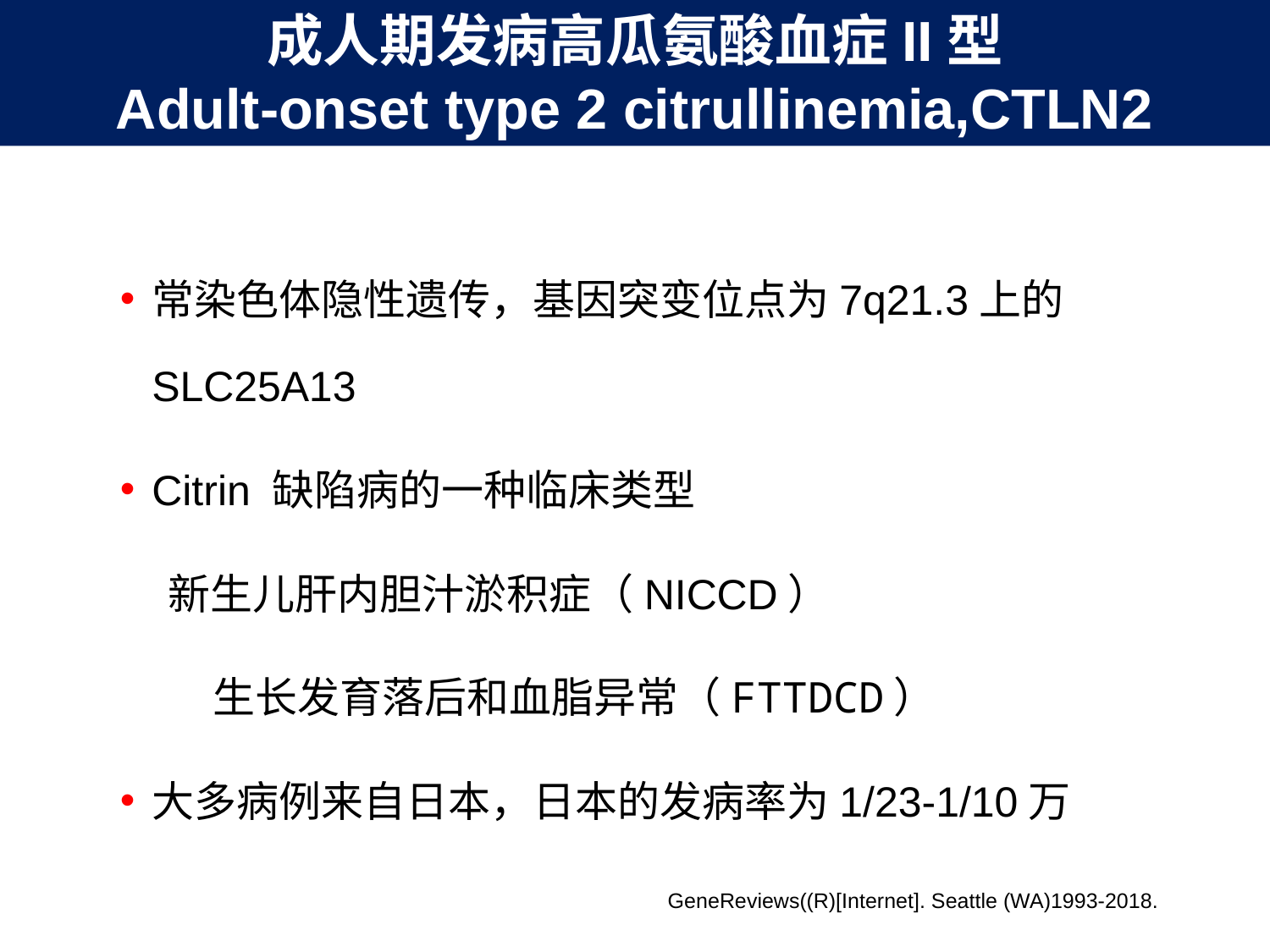

成人期发病高瓜氨酸血症II型
Adult-onset type 2 citrullinemia,CTLN2
常染色体隐性遗传，基因突变位点为7q21.3上的SLC25A13
Citrin 缺陷病的一种临床类型
    新生儿肝内胆汁淤积症（NICCD）
       生长发育落后和血脂异常（FTTDCD）
大多病例来自日本，日本的发病率为1/23-1/10万
GeneReviews((R)[Internet]. Seattle (WA)1993-2018.